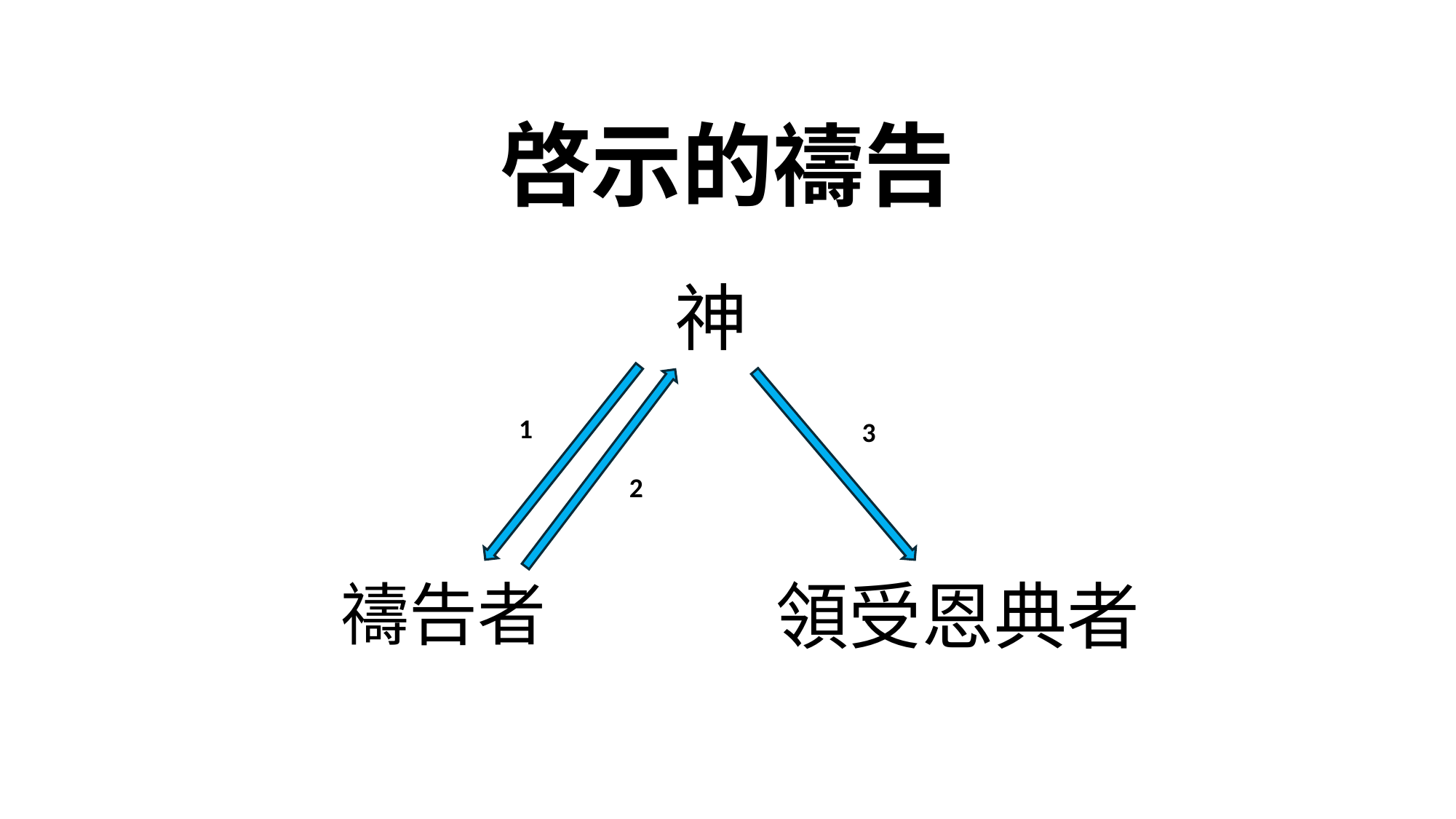

# 啓示的禱告
神

1
3
2
領受恩典者
禱告者